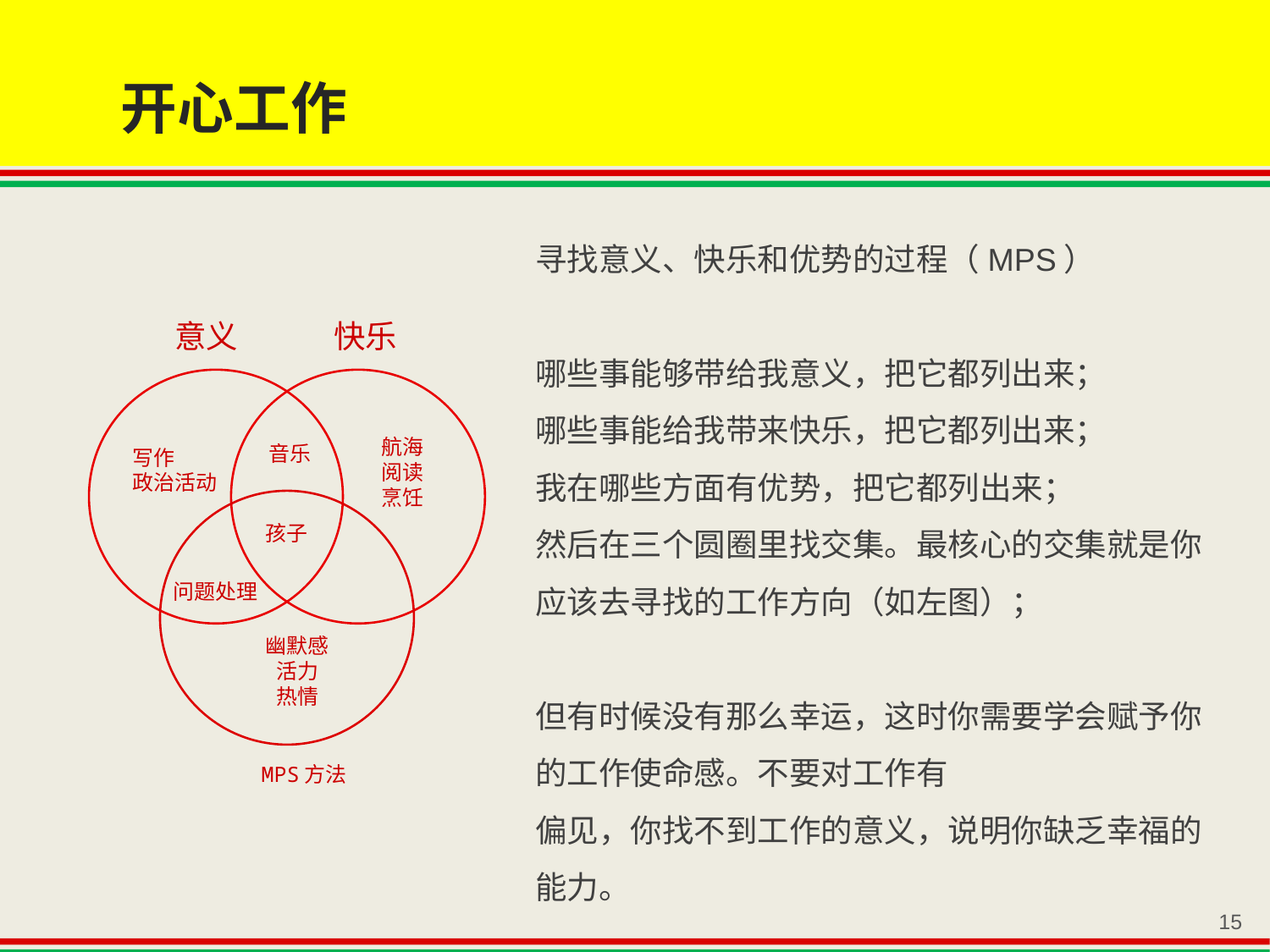

开心工作

寻找意义、快乐和优势的过程（MPS）

哪些事能够带给我意义，把它都列出来；
哪些事能给我带来快乐，把它都列出来；
我在哪些方面有优势，把它都列出来；
然后在三个圆圈里找交集。最核心的交集就是你应该去寻找的工作方向（如左图）；

但有时候没有那么幸运，这时你需要学会赋予你的工作使命感。不要对工作有
偏见，你找不到工作的意义，说明你缺乏幸福的能力。
意义
快乐

航海
阅读
烹饪
音乐
写作
政治活动

孩子
问题处理
幽默感
活力
热情
                  MPS方法
15